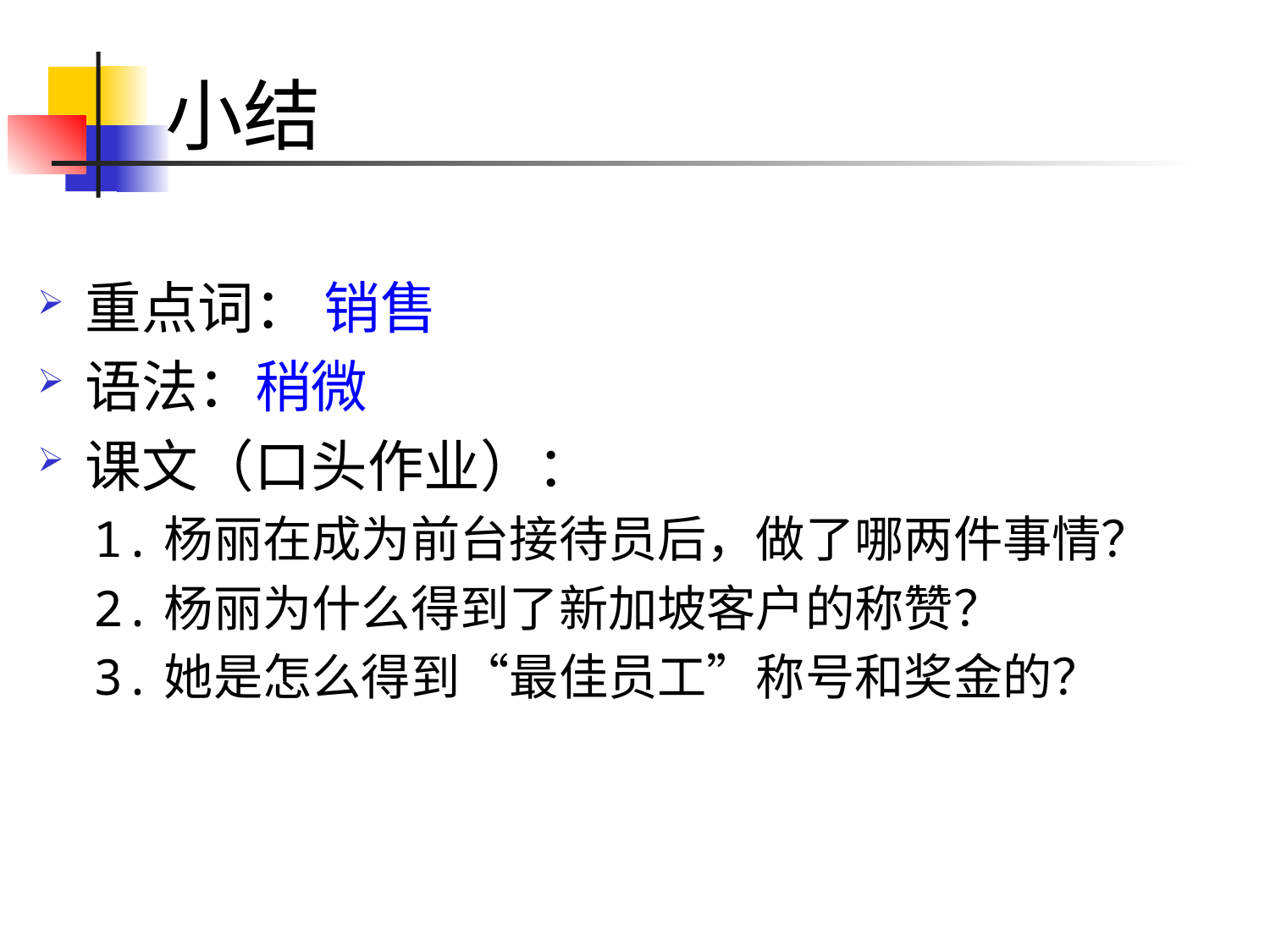

# 小结
重点词： 销售
语法：稍微
课文（口头作业）：
1.杨丽在成为前台接待员后，做了哪两件事情？
2.杨丽为什么得到了新加坡客户的称赞？
3.她是怎么得到“最佳员工”称号和奖金的？